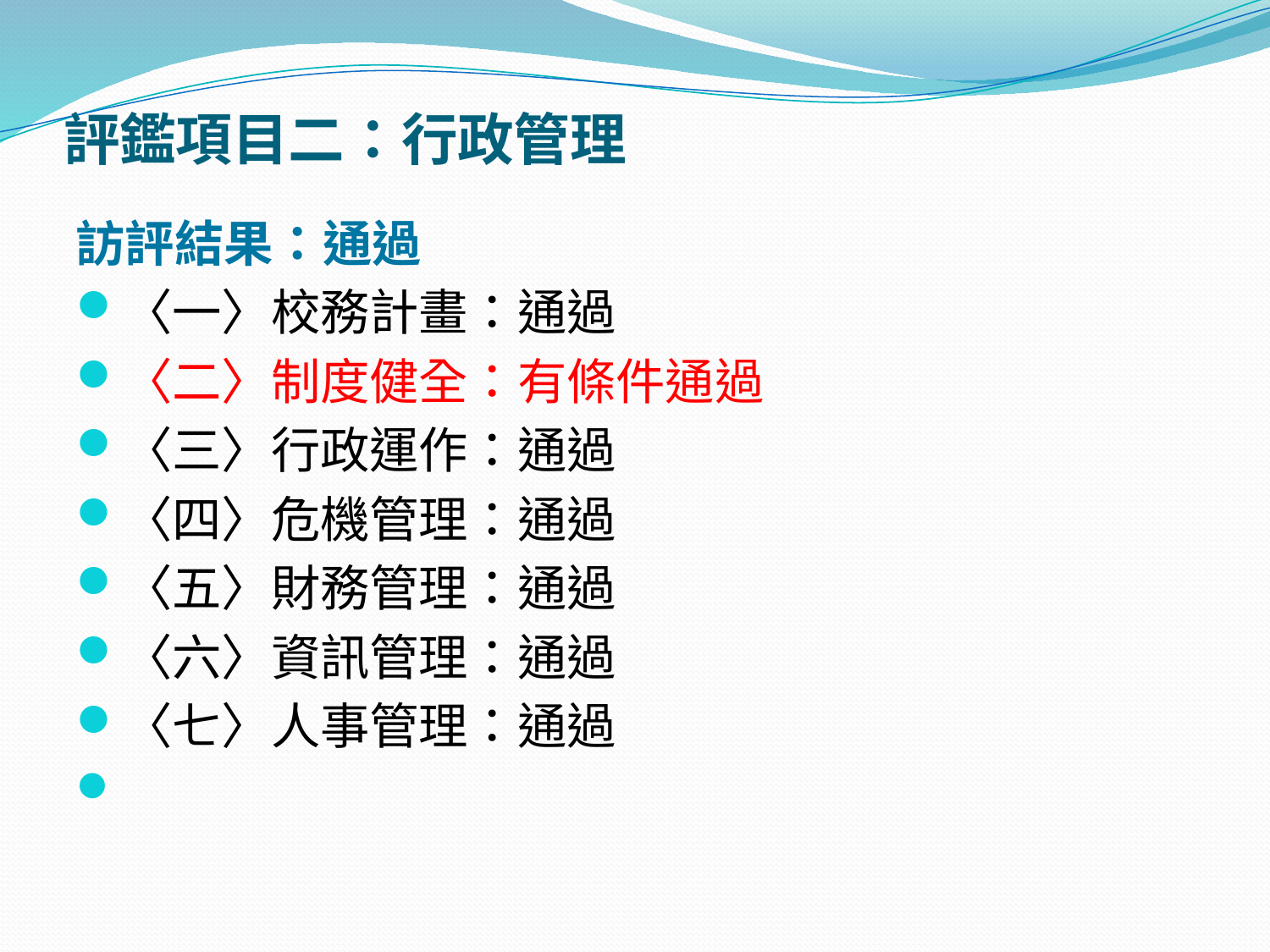

# 評鑑項目二：行政管理
訪評結果：通過
〈一〉校務計畫：通過
〈二〉制度健全：有條件通過
〈三〉行政運作：通過
〈四〉危機管理：通過
〈五〉財務管理：通過
〈六〉資訊管理：通過
〈七〉人事管理：通過